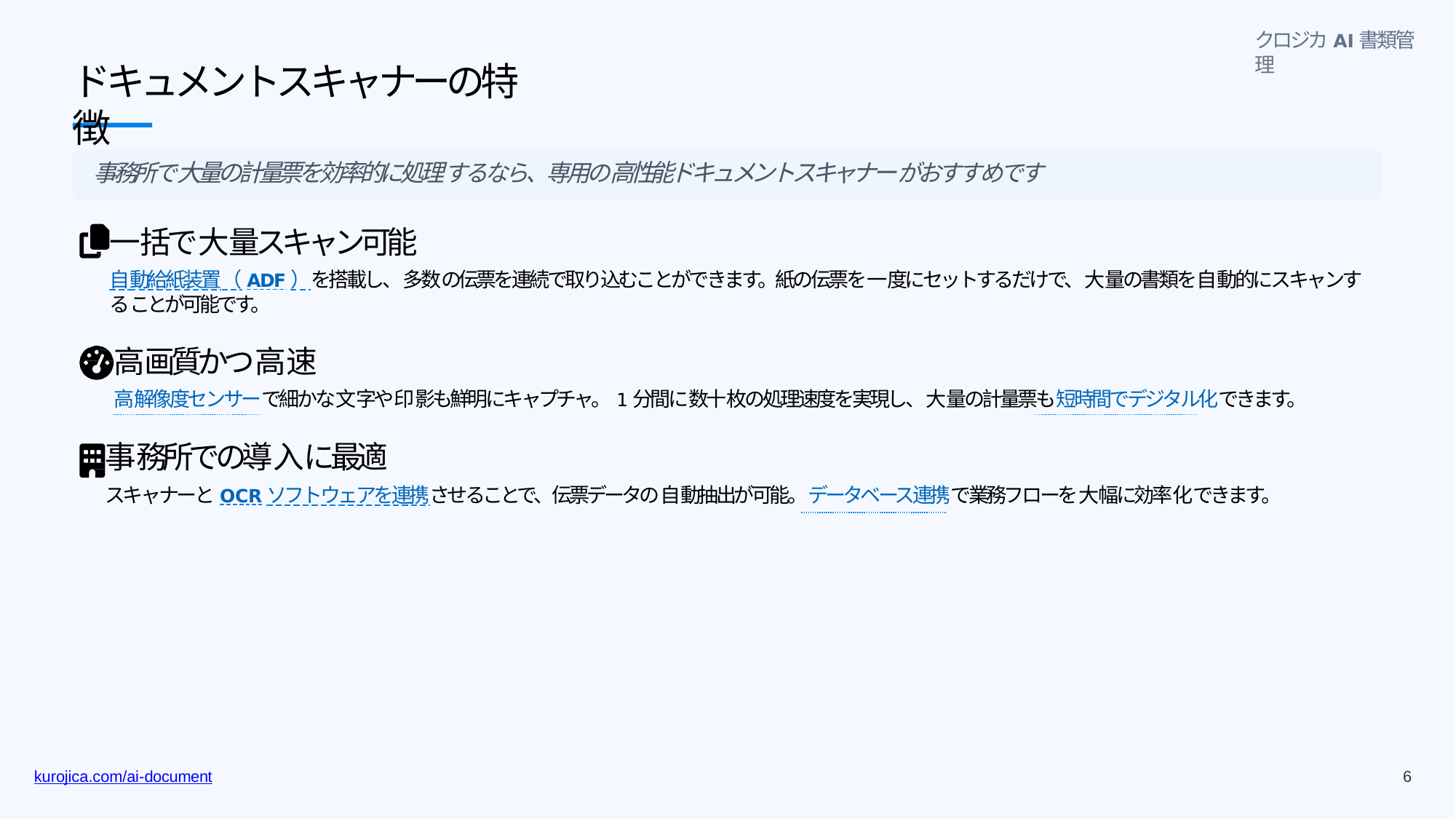

クロジカAI書類管理
# ドキュメントスキャナーの特徴
事務所で⼤量の計量票を効率的に処理するなら、専⽤の⾼性能ドキュメントスキャナーがおすすめです
⼀括で⼤量スキャン可能
⾃動給紙装置（ADF）を搭載し、多数の伝票を連続で取り込むことができます。紙の伝票を⼀度にセットするだけで、⼤量の書類を⾃動的にスキャンすることが可能です。

⾼画質かつ⾼速
⾼解像度センサーで細かな⽂字や印影も鮮明にキャプチャ。1分間に数⼗枚の処理速度を実現し、⼤量の計量票も短時間でデジタル化できます。

事務所での導⼊に最適
スキャナーとOCRソフトウェアを連携させることで、伝票データの⾃動抽出が可能。データベース連携で業務フローを⼤幅に効率化できます。

6
kurojica.com/ai-document